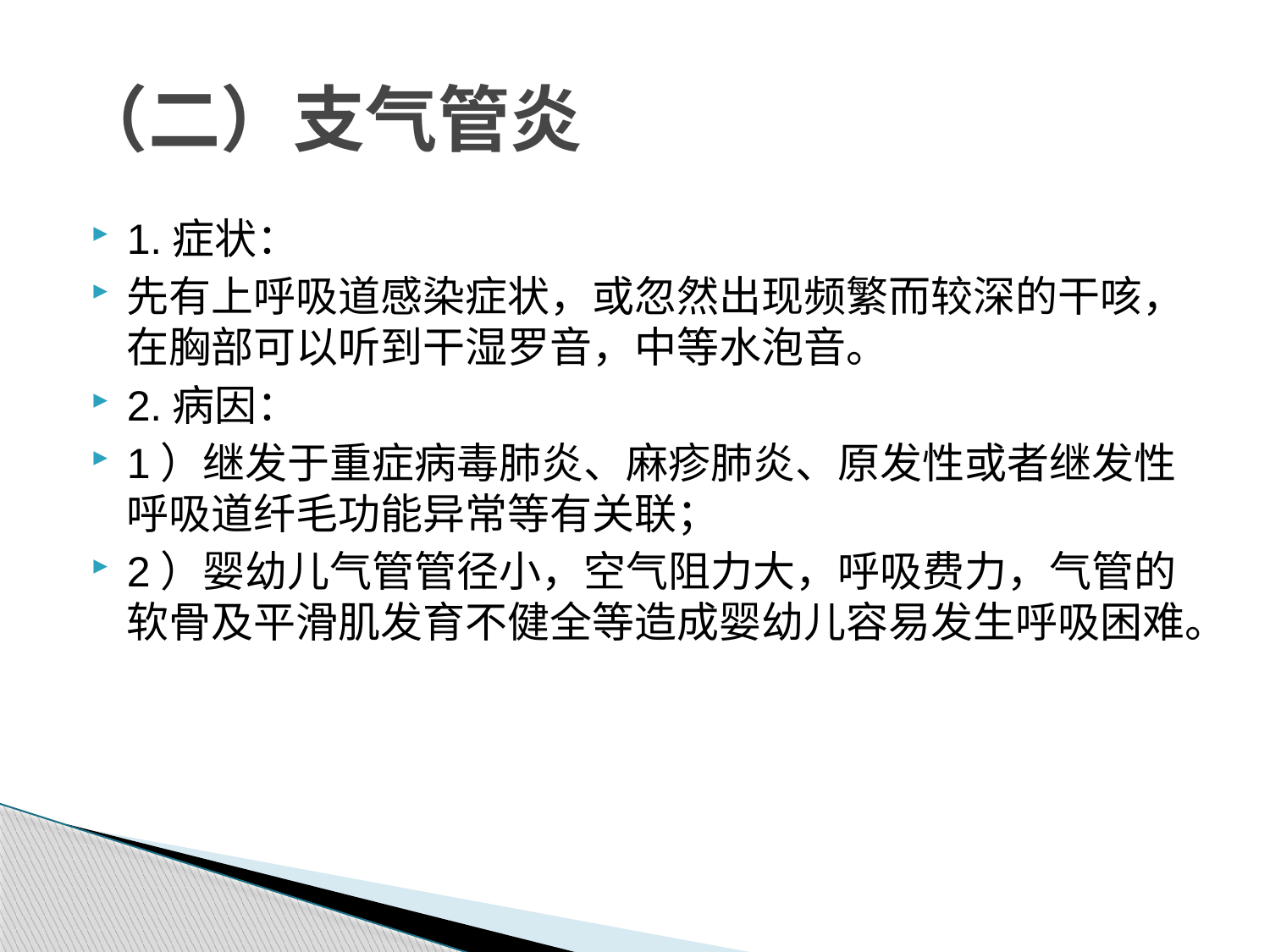

# （二）支气管炎
1.症状：
先有上呼吸道感染症状，或忽然出现频繁而较深的干咳，在胸部可以听到干湿罗音，中等水泡音。
2.病因：
1）继发于重症病毒肺炎、麻疹肺炎、原发性或者继发性呼吸道纤毛功能异常等有关联；
2）婴幼儿气管管径小，空气阻力大，呼吸费力，气管的软骨及平滑肌发育不健全等造成婴幼儿容易发生呼吸困难。